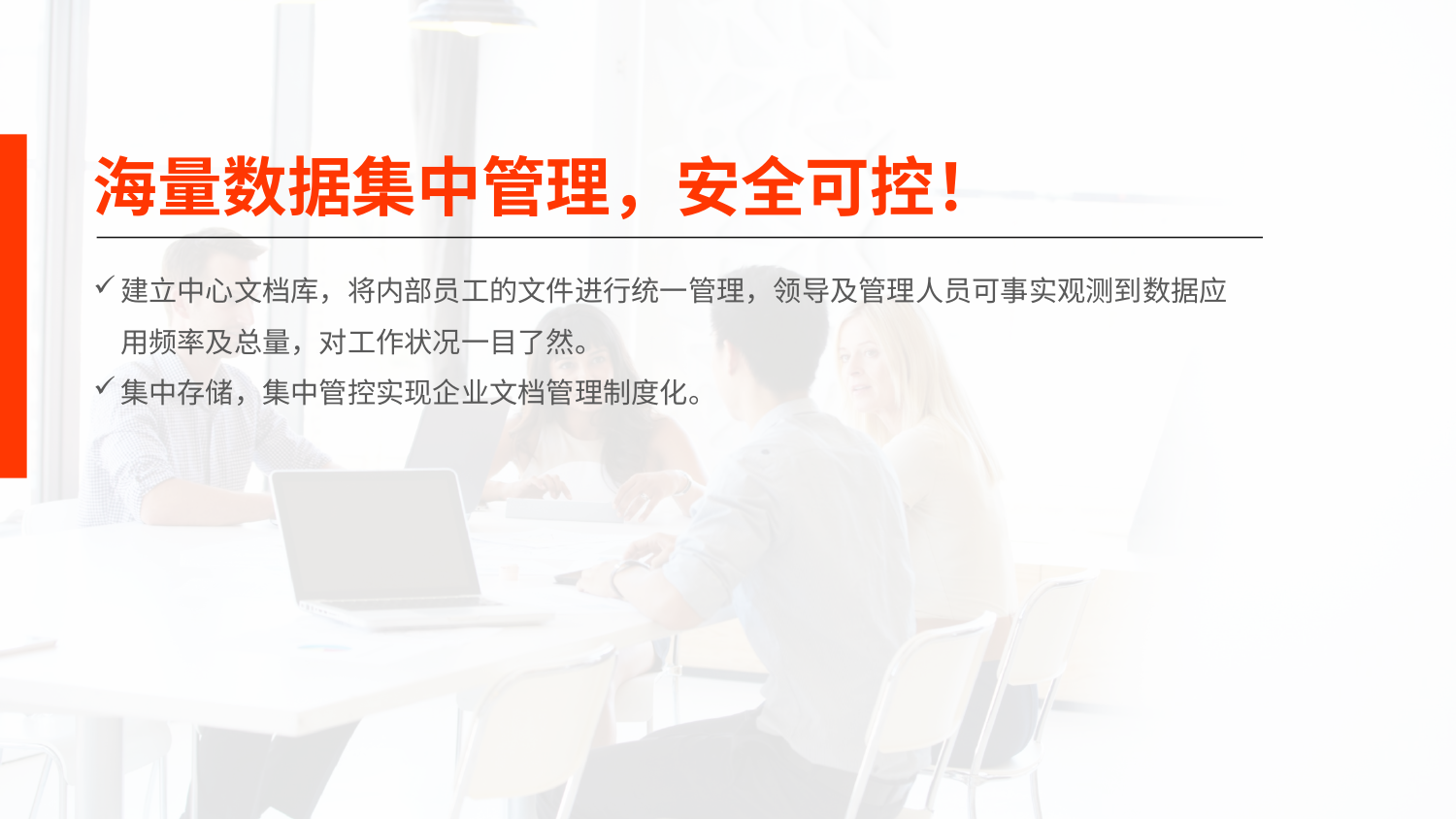

海量数据集中管理，安全可控！

建立中心文档库，将内部员工的文件进行统一管理，领导及管理人员可事实观测到数据应用频率及总量，对工作状况一目了然。
集中存储，集中管控实现企业文档管理制度化。